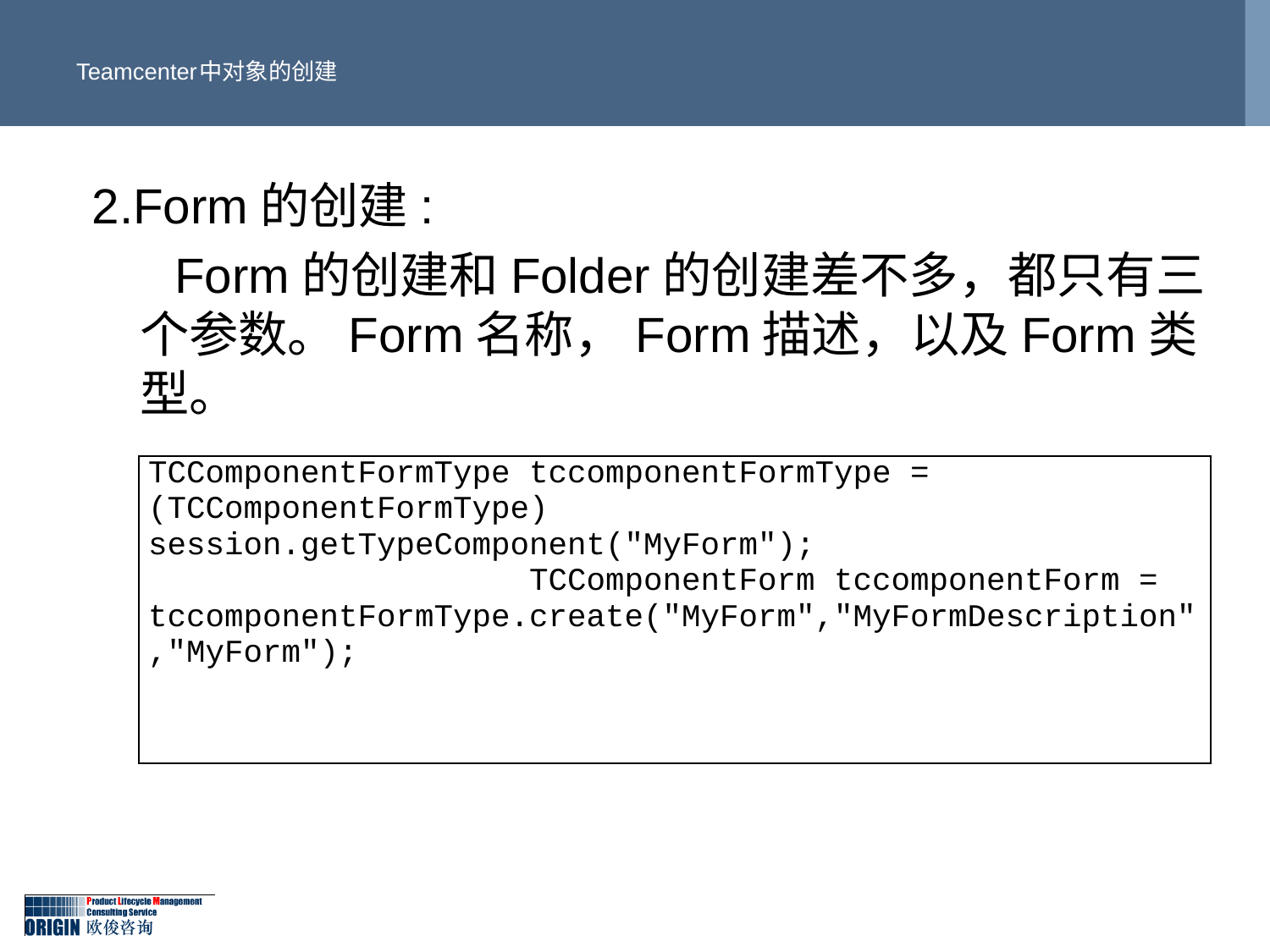

# Teamcenter中对象的创建
2.Form的创建:
      Form的创建和Folder的创建差不多，都只有三个参数。Form名称，Form描述，以及Form类型。

| TCComponentFormType tccomponentFormType = (TCComponentFormType) session.getTypeComponent("MyForm"); TCComponentForm tccomponentForm = tccomponentFormType.create("MyForm","MyFormDescription","MyForm"); |
| --- |